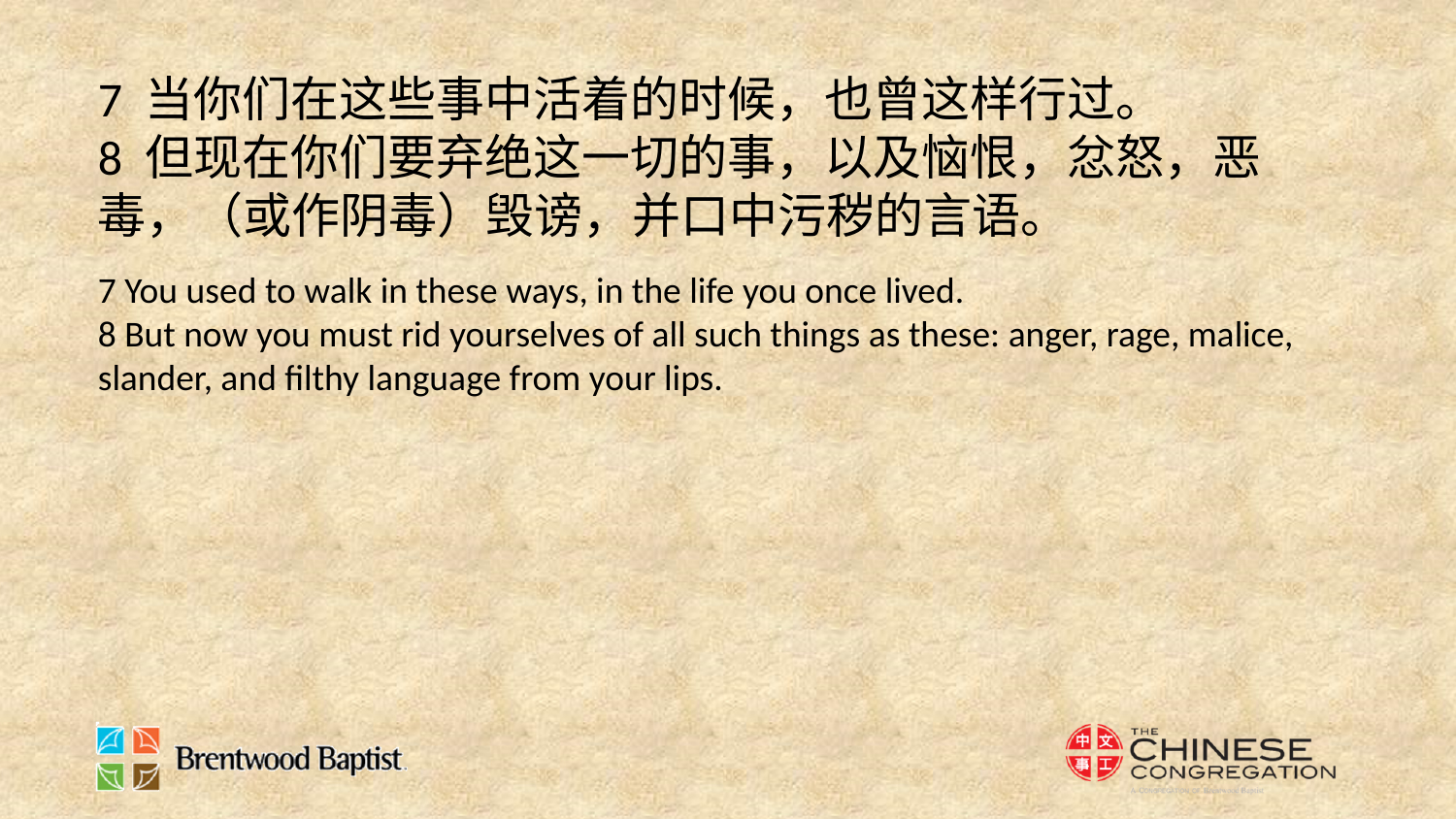

7 当你们在这些事中活着的时候，也曾这样行过。
8 但现在你们要弃绝这一切的事，以及恼恨，忿怒，恶毒，（或作阴毒）毁谤，并口中污秽的言语。

7 You used to walk in these ways, in the life you once lived.
8 But now you must rid yourselves of all such things as these: anger, rage, malice, slander, and filthy language from your lips.